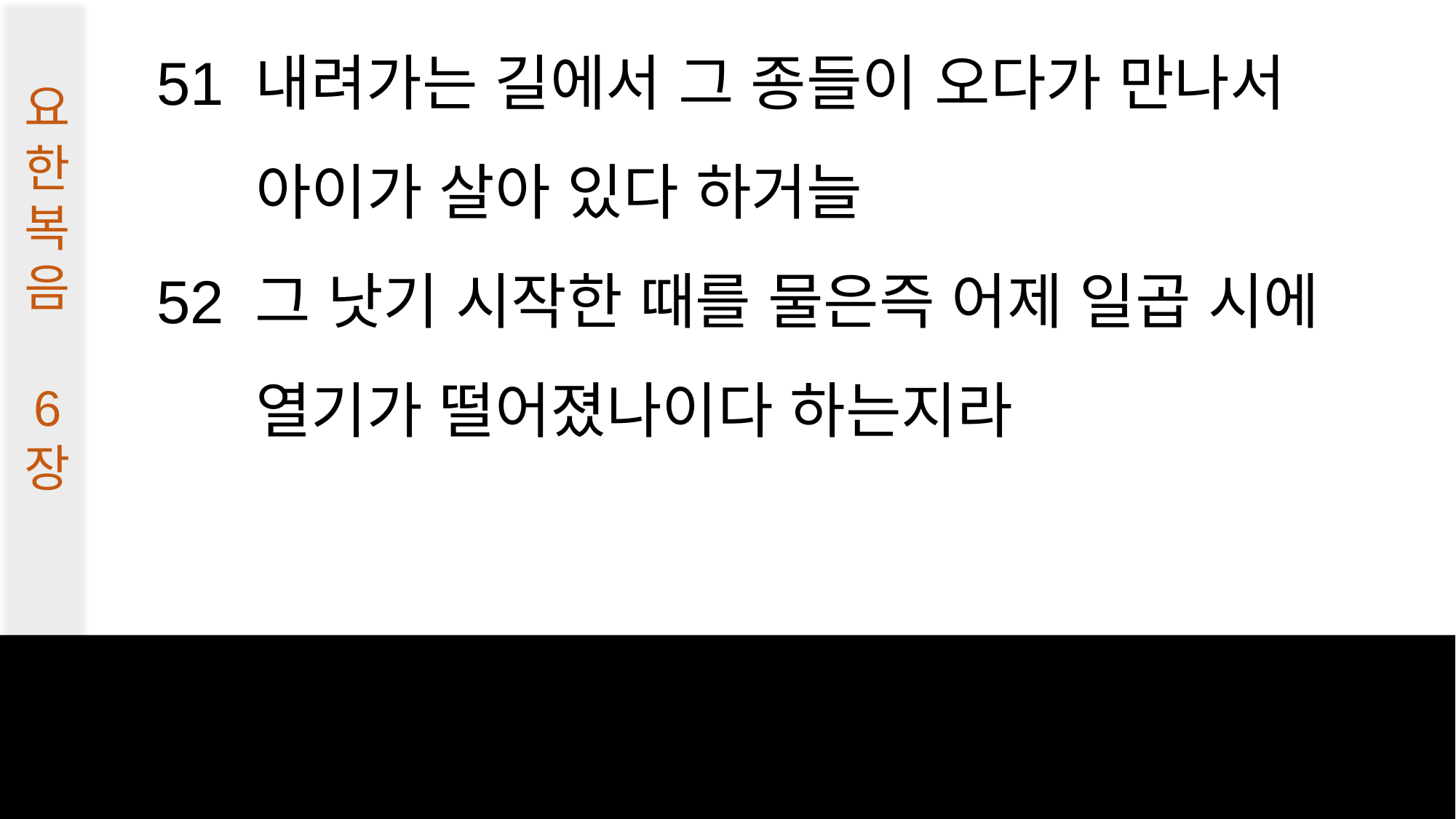

51 내려가는 길에서 그 종들이 오다가 만나서
     아이가 살아 있다 하거늘
52 그 낫기 시작한 때를 물은즉 어제 일곱 시에
     열기가 떨어졌나이다 하는지라
요한복음

6
장